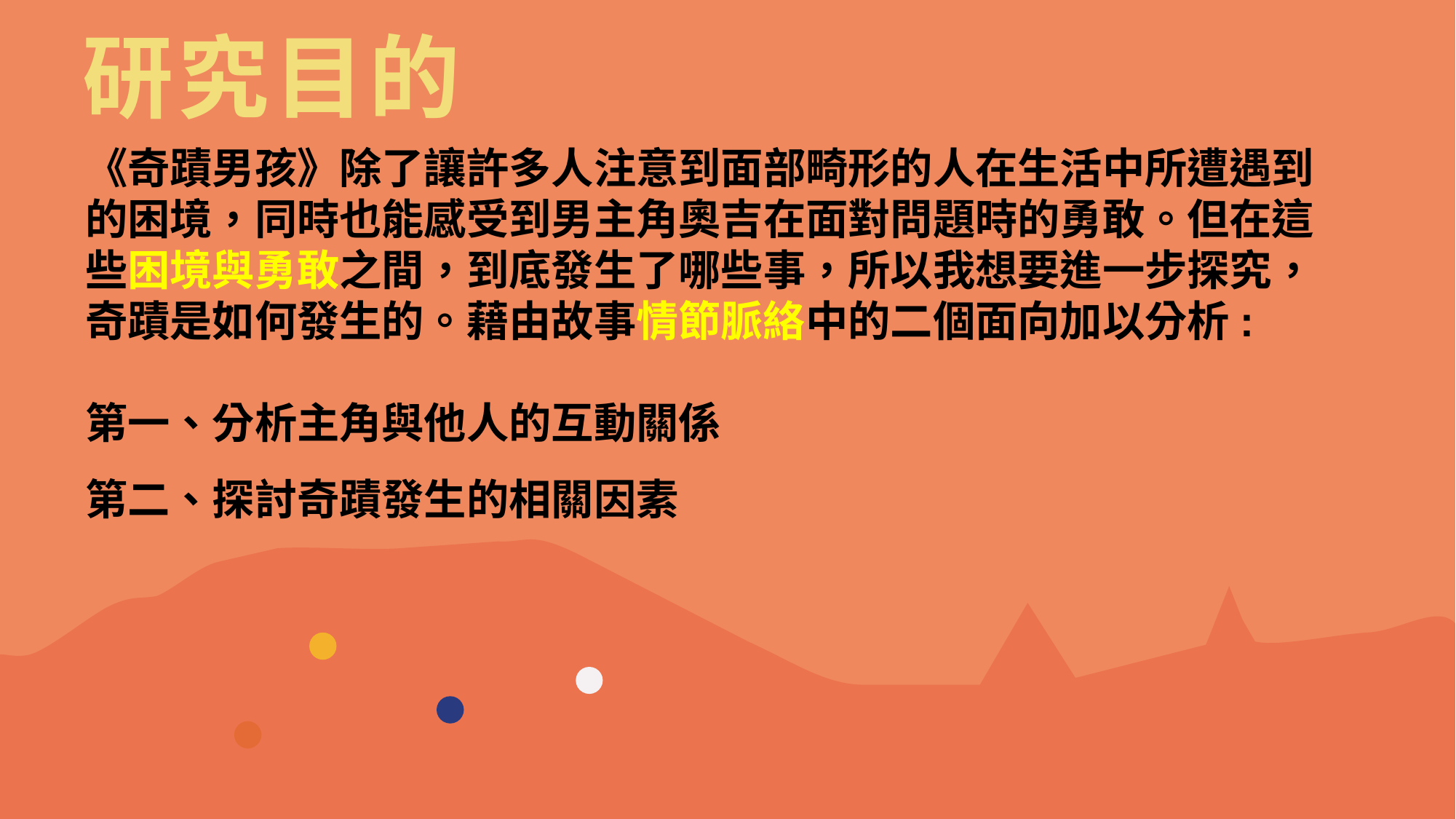

研究目的
《奇蹟男孩》除了讓許多人注意到面部畸形的人在生活中所遭遇到的困境，同時也能感受到男主角奧吉在面對問題時的勇敢。但在這些困境與勇敢之間，到底發生了哪些事，所以我想要進一步探究，奇蹟是如何發生的。藉由故事情節脈絡中的二個面向加以分析:
第一、分析主角與他人的互動關係
第二、探討奇蹟發生的相關因素